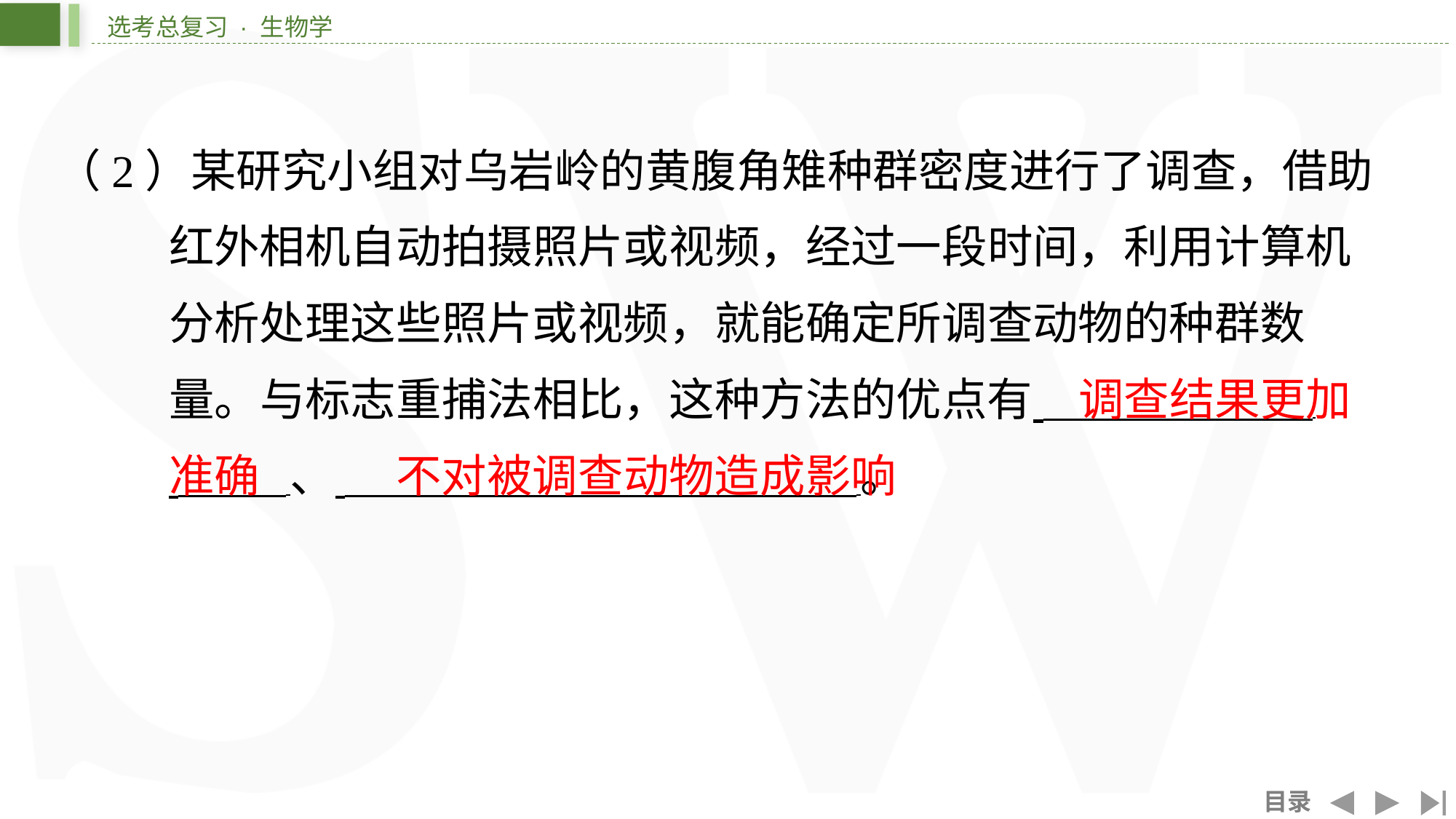

（2）某研究小组对乌岩岭的黄腹角雉种群密度进行了调查，借助
红外相机自动拍摄照片或视频，经过一段时间，利用计算机
分析处理这些照片或视频，就能确定所调查动物的种群数
量。与标志重捕法相比，这种方法的优点有                                          ⁠
                  、                                                                              ⁠。
调查结果更加
准确
不对被调查动物造成影响